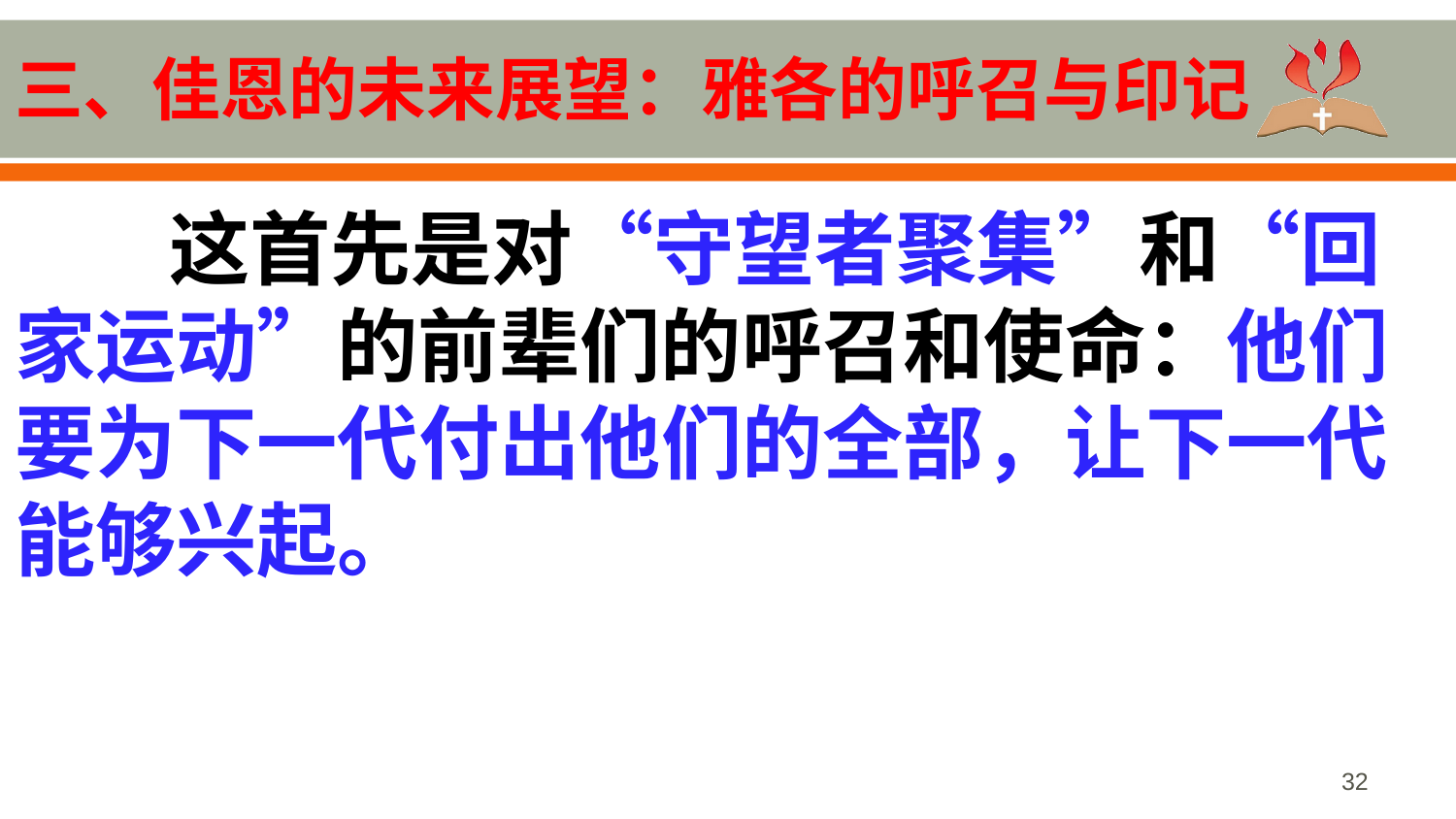

# 三、佳恩的未来展望：雅各的呼召与印记
这首先是对“守望者聚集”和“回家运动”的前辈们的呼召和使命：他们要为下一代付出他们的全部，让下一代能够兴起。
32